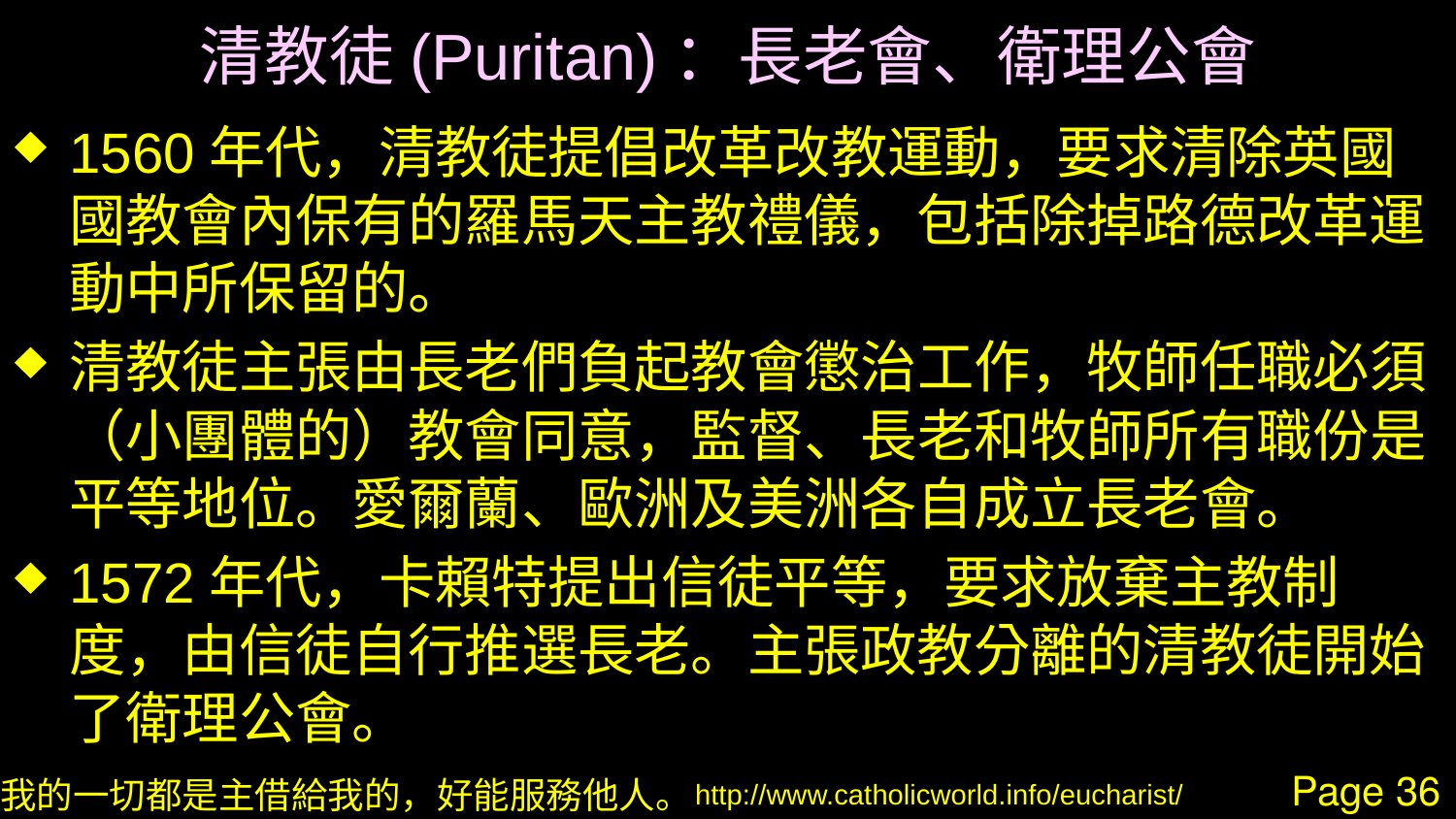

# 清教徒(Puritan)：長老會、衛理公會
1560年代，清教徒提倡改革改教運動，要求清除英國國教會內保有的羅馬天主教禮儀，包括除掉路德改革運動中所保留的。
清教徒主張由長老們負起教會懲治工作，牧師任職必須（小團體的）教會同意，監督、長老和牧師所有職份是平等地位。愛爾蘭、歐洲及美洲各自成立長老會。
1572年代，卡賴特提出信徒平等，要求放棄主教制度，由信徒自行推選長老。主張政教分離的清教徒開始了衛理公會。